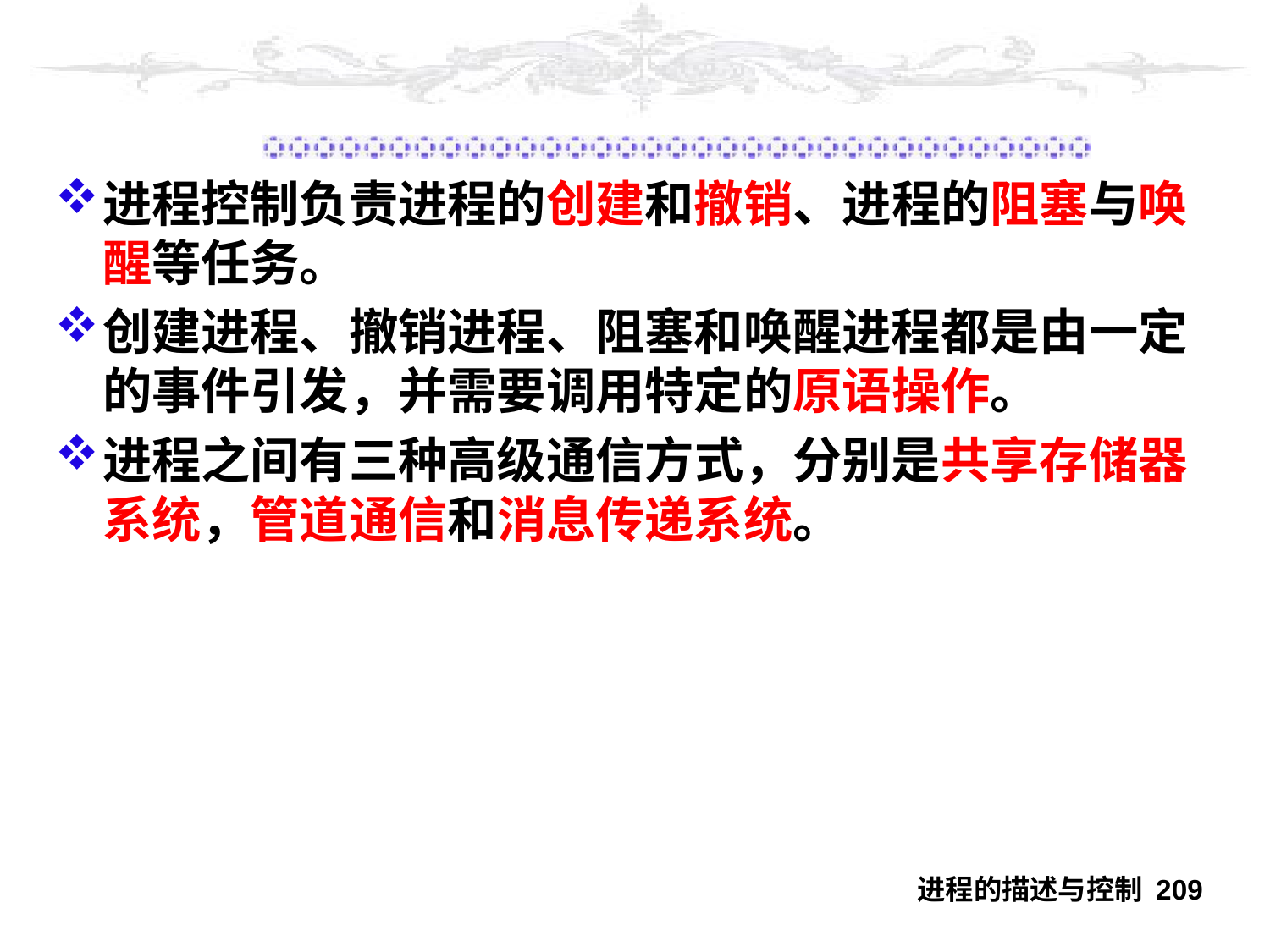

#
进程控制负责进程的创建和撤销、进程的阻塞与唤醒等任务。
创建进程、撤销进程、阻塞和唤醒进程都是由一定的事件引发，并需要调用特定的原语操作。
进程之间有三种高级通信方式，分别是共享存储器系统，管道通信和消息传递系统。